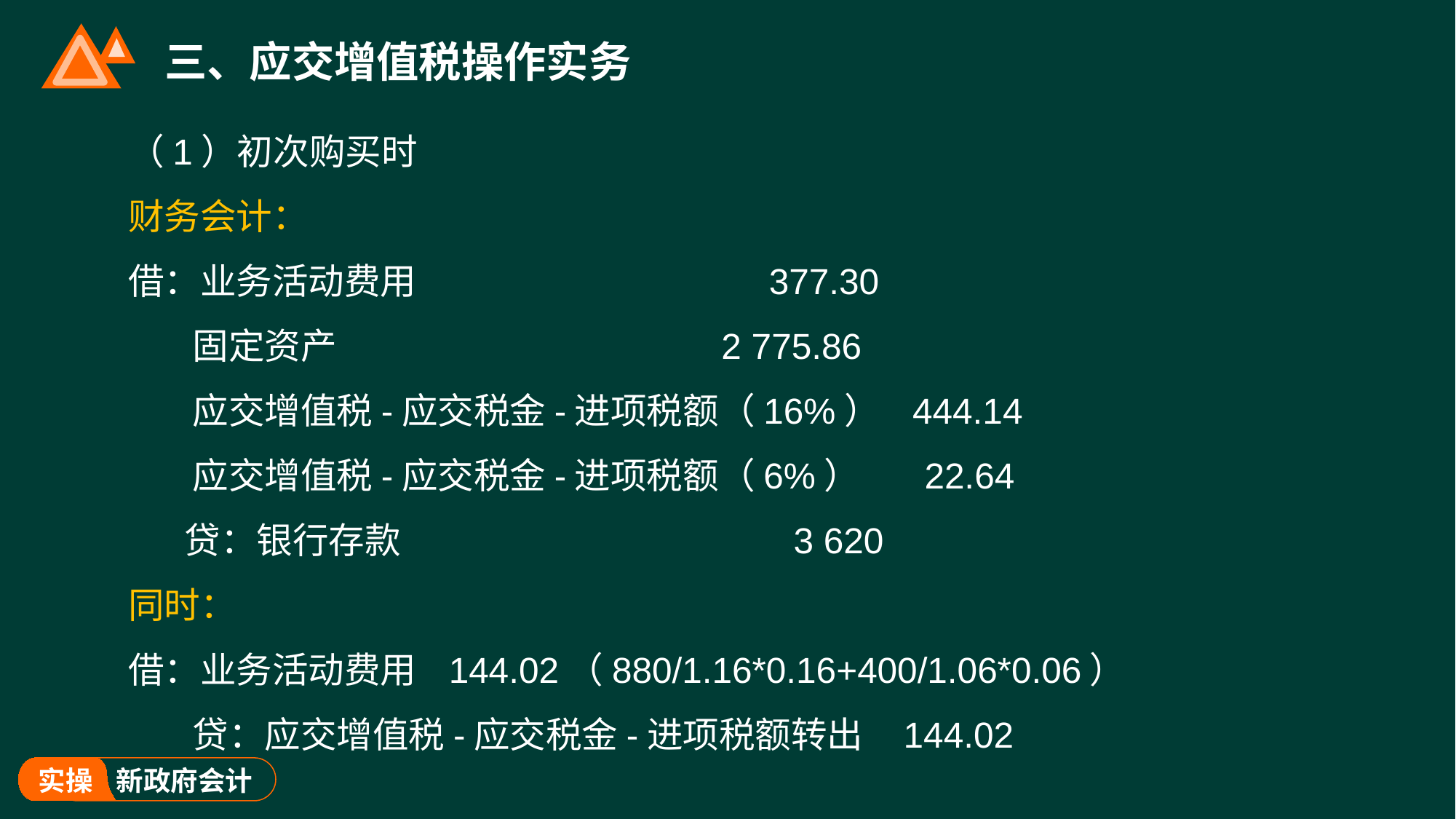

# 三、应交增值税操作实务
（1）初次购买时
财务会计：
借：业务活动费用                                           377.30
       固定资产                                               2 775.86
       应交增值税-应交税金-进项税额（16%）   444.14
       应交增值税-应交税金-进项税额（6%）       22.64
      贷：银行存款                                                3 620
同时：
借：业务活动费用   144.02（880/1.16*0.16+400/1.06*0.06）
       贷：应交增值税-应交税金-进项税额转出    144.02